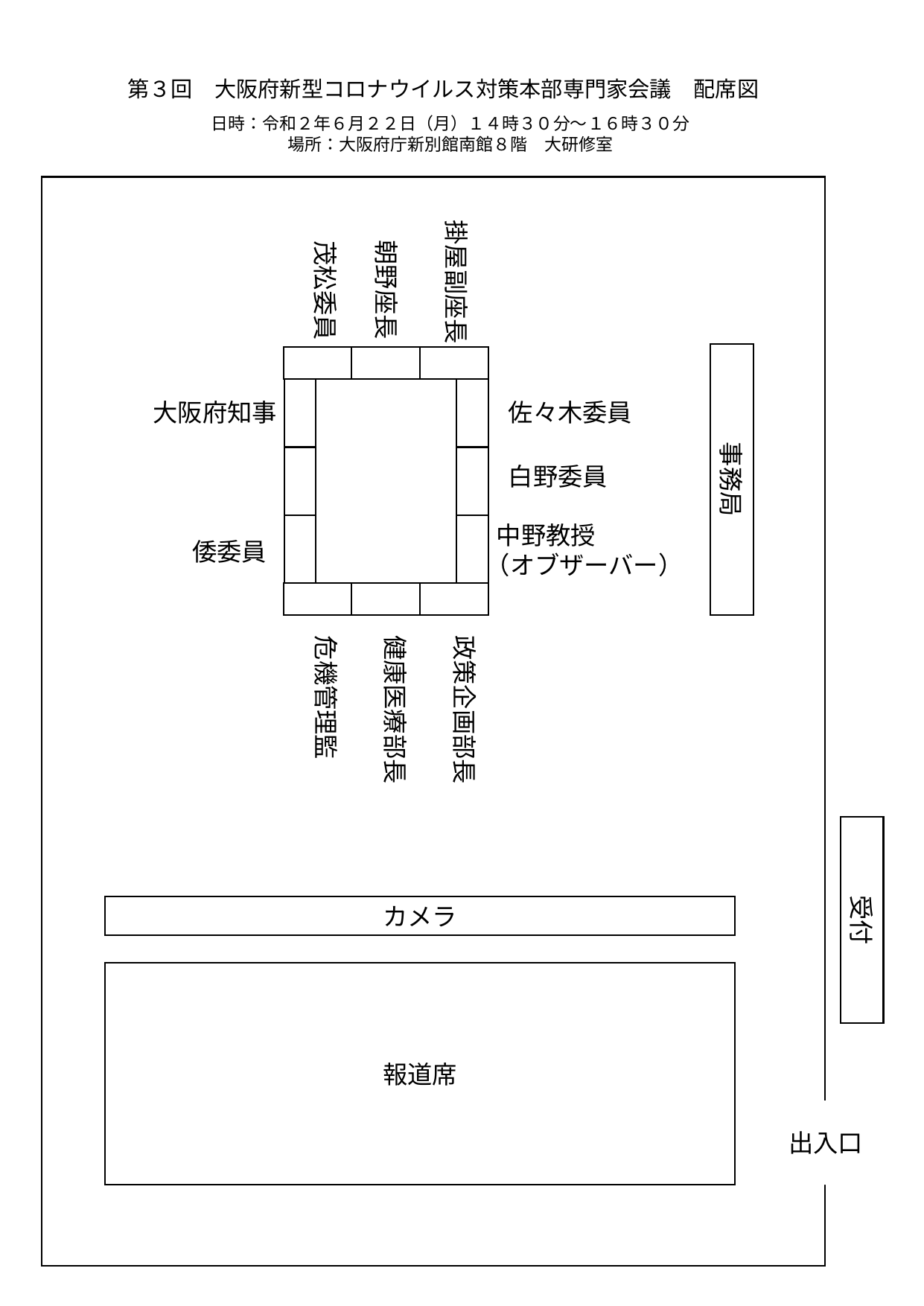

第３回　大阪府新型コロナウイルス対策本部専門家会議　配席図
日時：令和２年６月２２日（月）１４時３０分～１６時３０分
場所：大阪府庁新別館南館８階　大研修室

掛屋副座長
朝野座長
茂松委員
事務局

大阪府知事
佐々木委員
白野委員

　　  中野教授
　　（オブザーバー）
倭委員

健康医療部長
政策企画部長
危機管理監
受付
カメラ
報道席
出入口